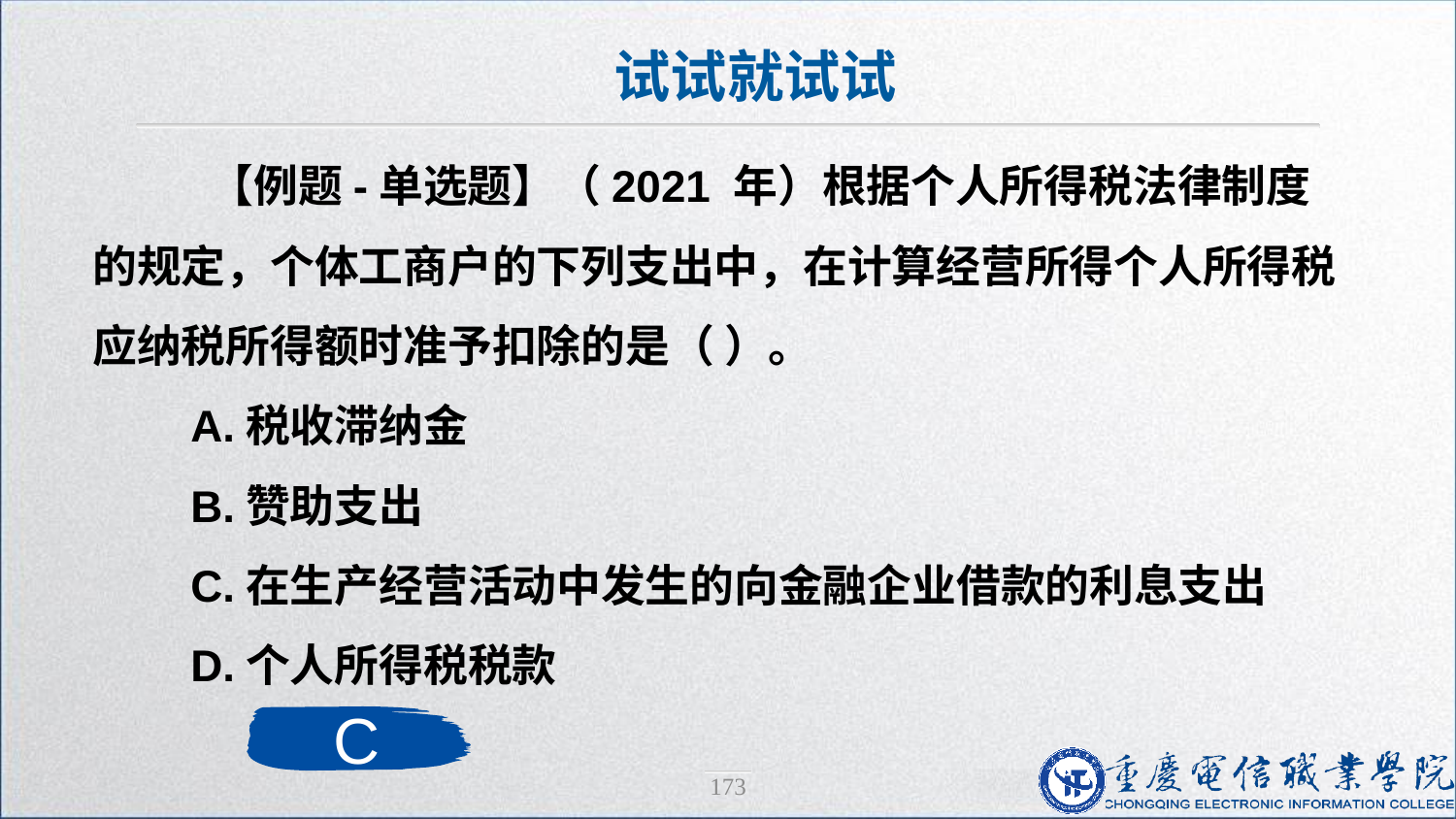

试试就试试
  【例题-单选题】（2021 年）根据个人所得税法律制度的规定，个体工商户的下列支出中，在计算经营所得个人所得税应纳税所得额时准予扣除的是（ ）。
 A.税收滞纳金
 B.赞助支出
 C.在生产经营活动中发生的向金融企业借款的利息支出
 D.个人所得税税款

C
173